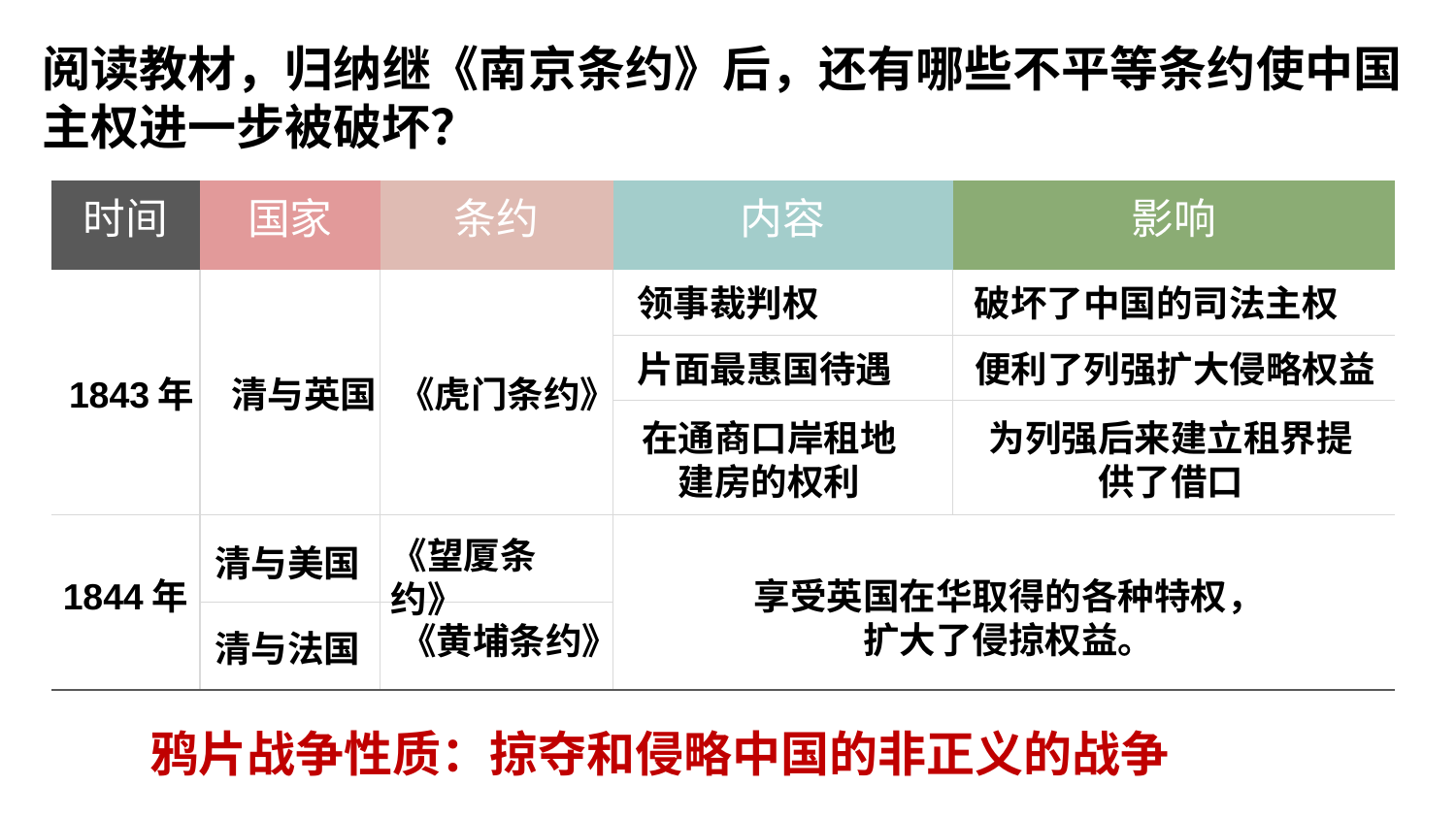

03
阅读教材，归纳继《南京条约》后，还有哪些不平等条约使中国主权进一步被破坏？
| 时间 | 国家 | 条约 | 内容 | 影响 |
| --- | --- | --- | --- | --- |
|  |  |  |  |  |
|  |  |  |  |  |
|  |  |  |  |  |
|  |  |  |  |  |
|  |  |  |  |  |
领事裁判权
片面最惠国待遇
在通商口岸租地建房的权利
破坏了中国的司法主权
便利了列强扩大侵略权益
清与英国
1843年
《虎门条约》
为列强后来建立租界提供了借口
《望厦条约》
清与美国
1844年
享受英国在华取得的各种特权，
扩大了侵掠权益。
《黄埔条约》
清与法国
鸦片战争性质：掠夺和侵略中国的非正义的战争